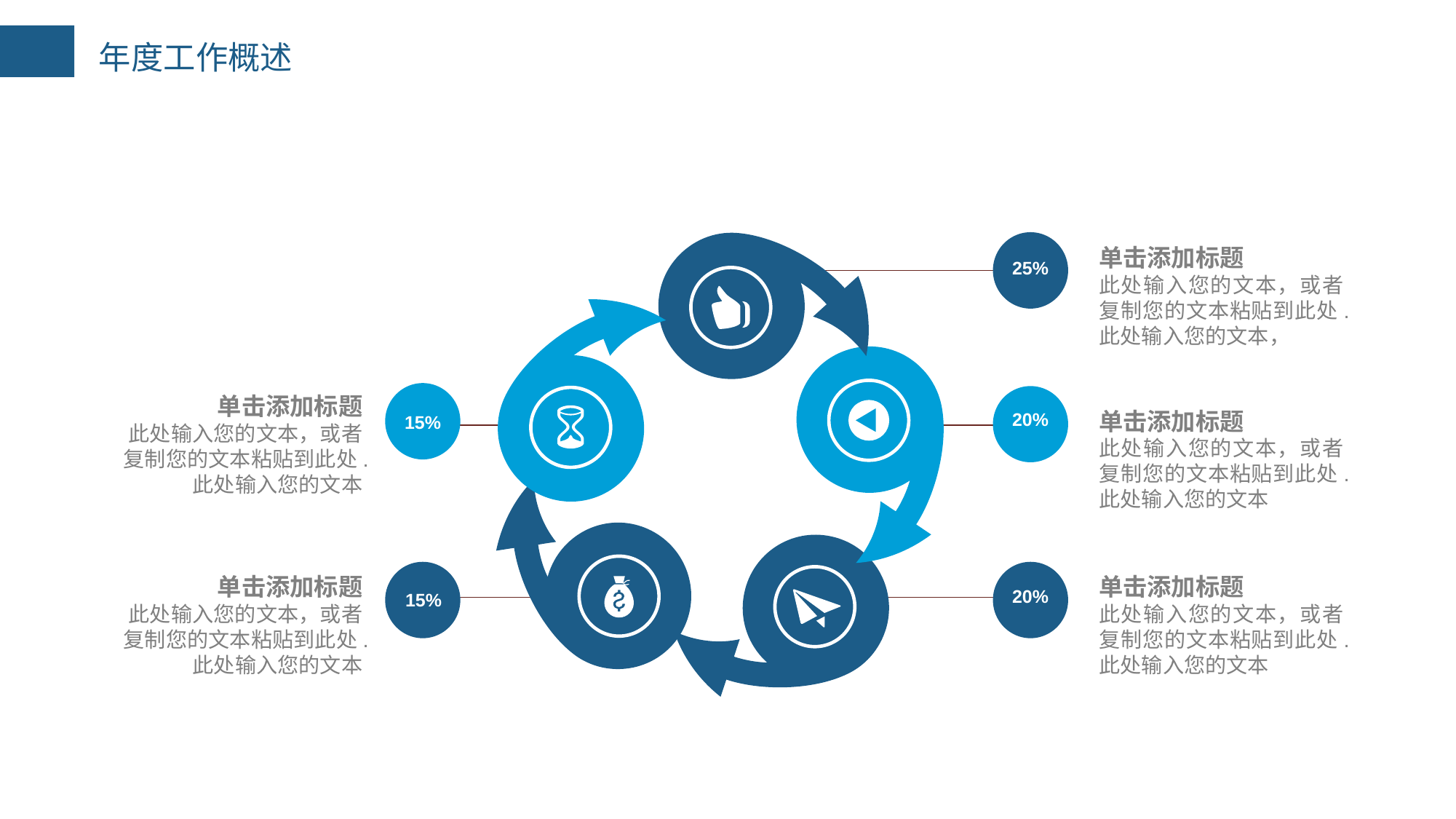

单击添加标题
此处输入您的文本，或者复制您的文本粘贴到此处.此处输入您的文本，

25%
单击添加标题
此处输入您的文本，或者复制您的文本粘贴到此处.此处输入您的文本
单击添加标题
此处输入您的文本，或者复制您的文本粘贴到此处.此处输入您的文本

20%
15%
单击添加标题
此处输入您的文本，或者复制您的文本粘贴到此处.此处输入您的文本
单击添加标题
此处输入您的文本，或者复制您的文本粘贴到此处.此处输入您的文本

20%
15%